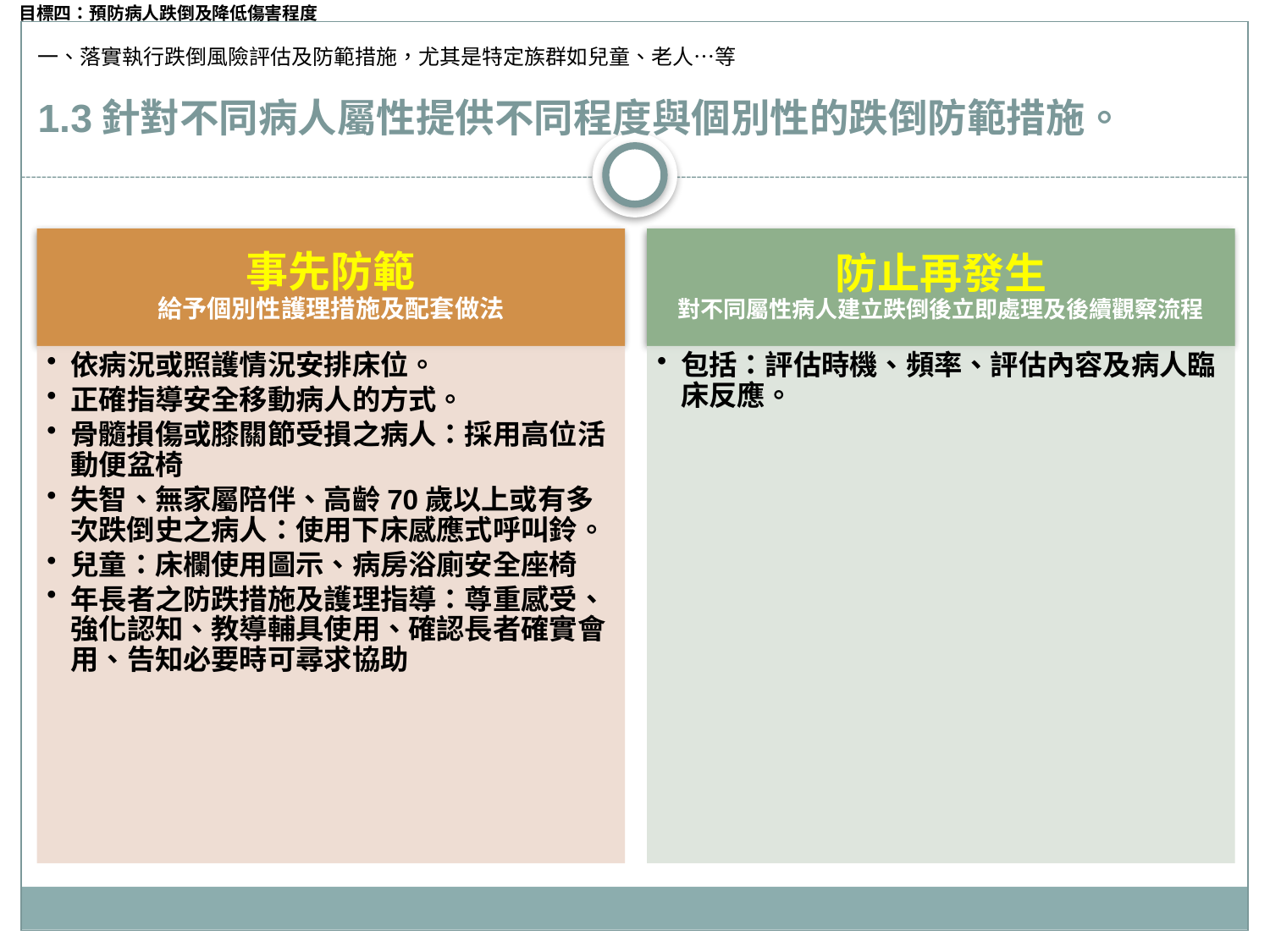

一、落實執行跌倒風險評估及防範措施，尤其是特定族群如兒童、老人…等
# 1.3針對不同病人屬性提供不同程度與個別性的跌倒防範措施。
防止再發生
對不同屬性病人建立跌倒後立即處理及後續觀察流程
包括：評估時機、頻率、評估內容及病人臨床反應。
事先防範
給予個別性護理措施及配套做法
依病況或照護情況安排床位。
正確指導安全移動病人的方式。
骨髓損傷或膝關節受損之病人：採用高位活動便盆椅
失智、無家屬陪伴、高齡70歲以上或有多次跌倒史之病人：使用下床感應式呼叫鈴。
兒童：床欄使用圖示、病房浴廁安全座椅
年長者之防跌措施及護理指導：尊重感受、強化認知、教導輔具使用、確認長者確實會用、告知必要時可尋求協助